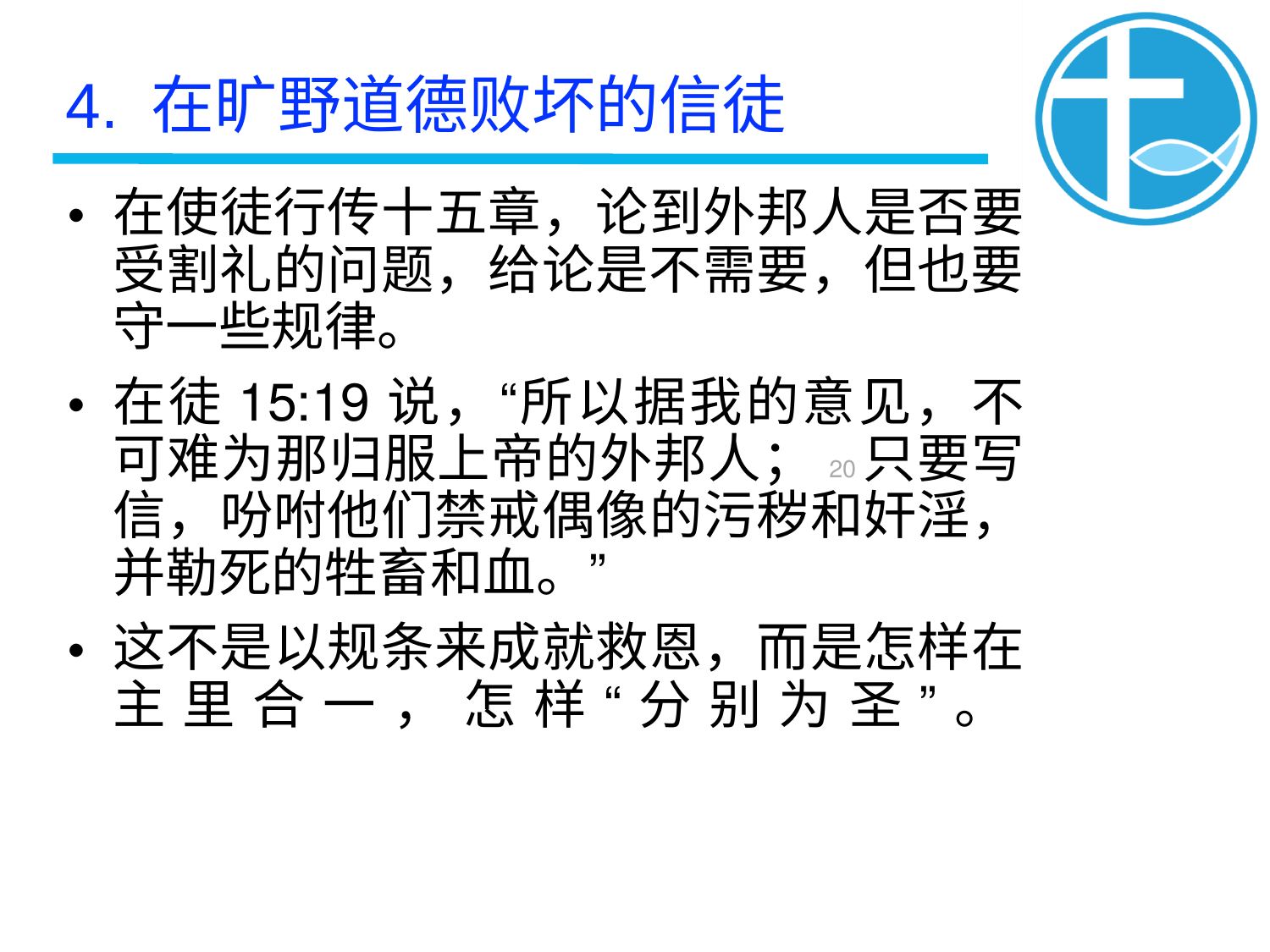

4. 在旷野道德败坏的信徒
在使徒行传十五章，论到外邦人是否要受割礼的问题，给论是不需要，但也要守一些规律。
在徒15:19说，“所以据我的意见，不可难为那归服上帝的外邦人；20只要写信，吩咐他们禁戒偶像的污秽和奸淫，并勒死的牲畜和血。”
这不是以规条来成就救恩，而是怎样在主里合一，怎样“分别为圣”。